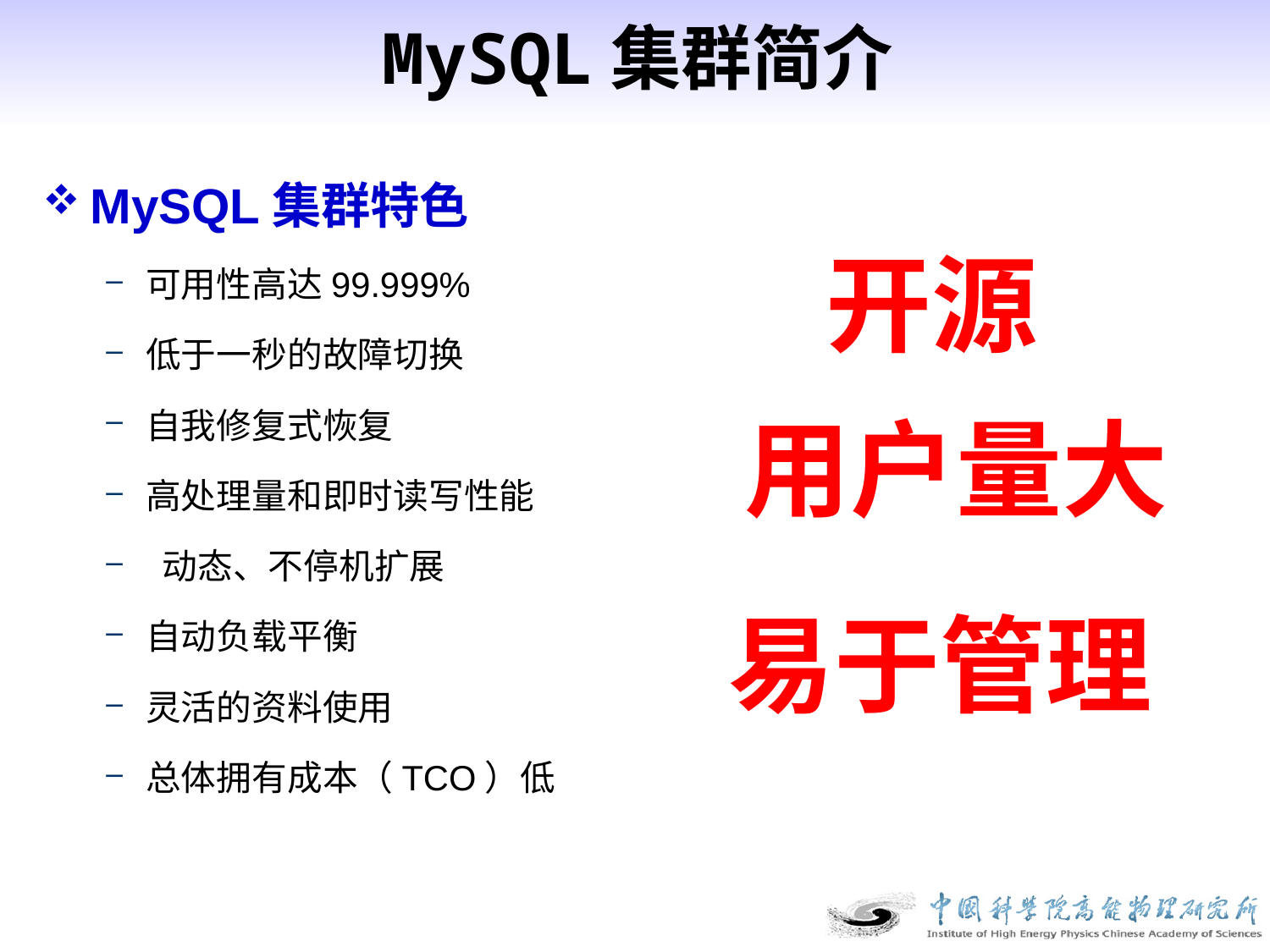

# MySQL集群简介
MySQL集群特色
可用性高达99.999%
低于一秒的故障切换
自我修复式恢复
高处理量和即时读写性能
 动态、不停机扩展
自动负载平衡
灵活的资料使用
总体拥有成本（TCO）低
开源
用户量大
易于管理